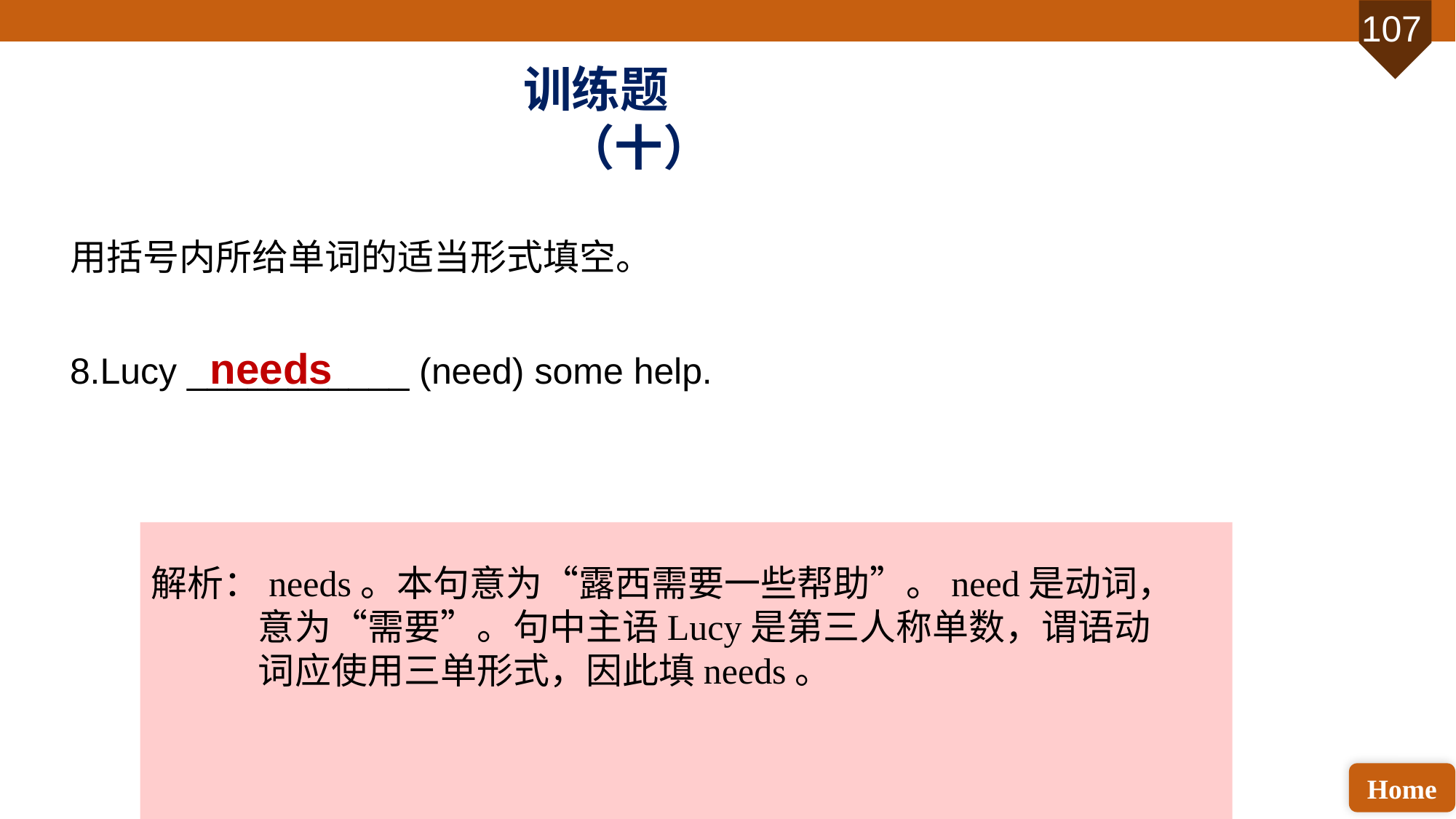

训练题（十）
用括号内所给单词的适当形式填空。

8.Lucy ___________ (need) some help.
needs

解析：needs。本句意为“露西需要一些帮助”。need是动词，意为“需要”。句中主语Lucy是第三人称单数，谓语动词应使用三单形式，因此填needs。